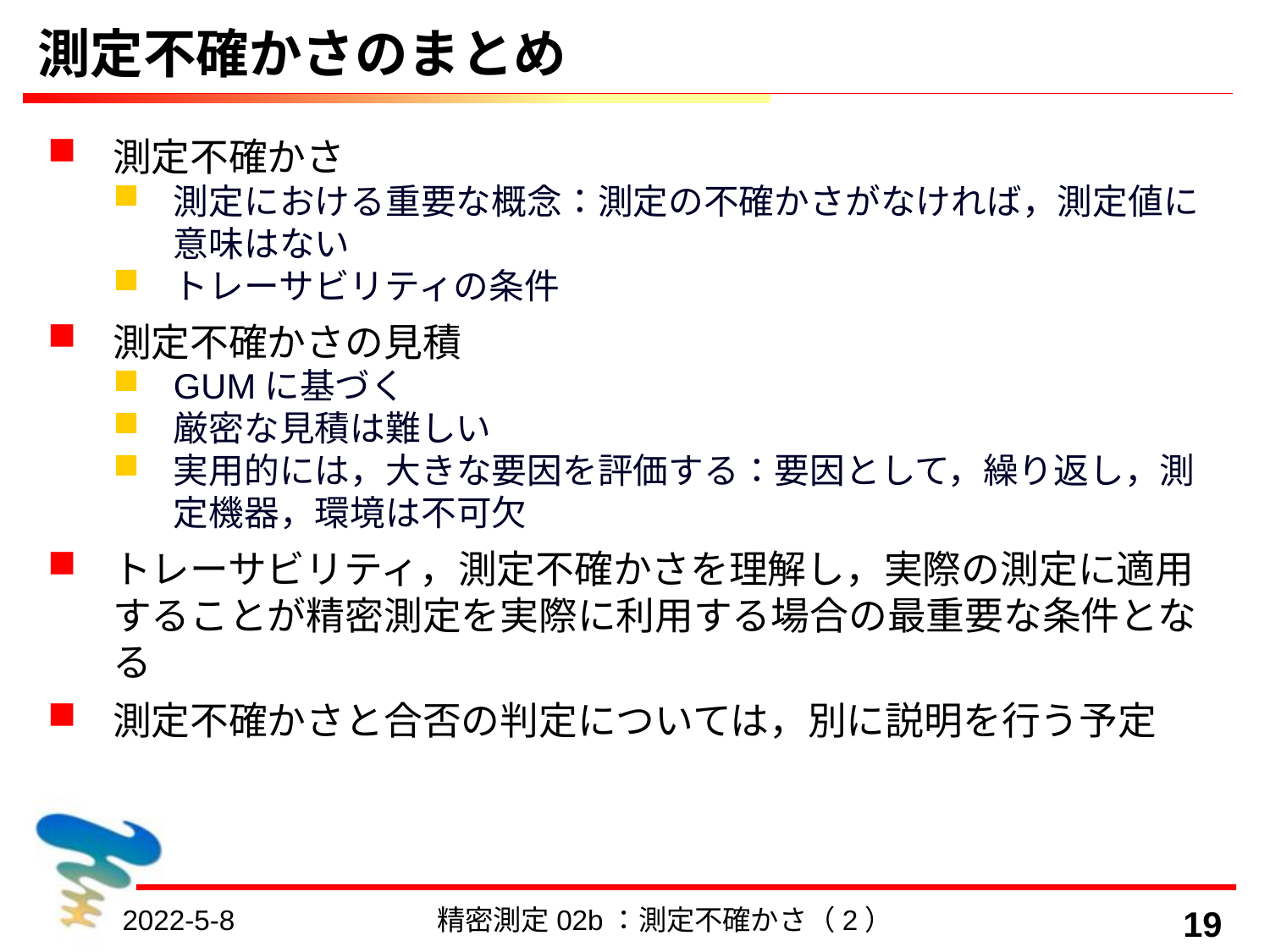

# 測定不確かさのまとめ
測定不確かさ
測定における重要な概念：測定の不確かさがなければ，測定値に意味はない
トレーサビリティの条件
測定不確かさの見積
GUMに基づく
厳密な見積は難しい
実用的には，大きな要因を評価する：要因として，繰り返し，測定機器，環境は不可欠
トレーサビリティ，測定不確かさを理解し，実際の測定に適用することが精密測定を実際に利用する場合の最重要な条件となる
測定不確かさと合否の判定については，別に説明を行う予定
2022-5-8
精密測定02b：測定不確かさ（2）
19